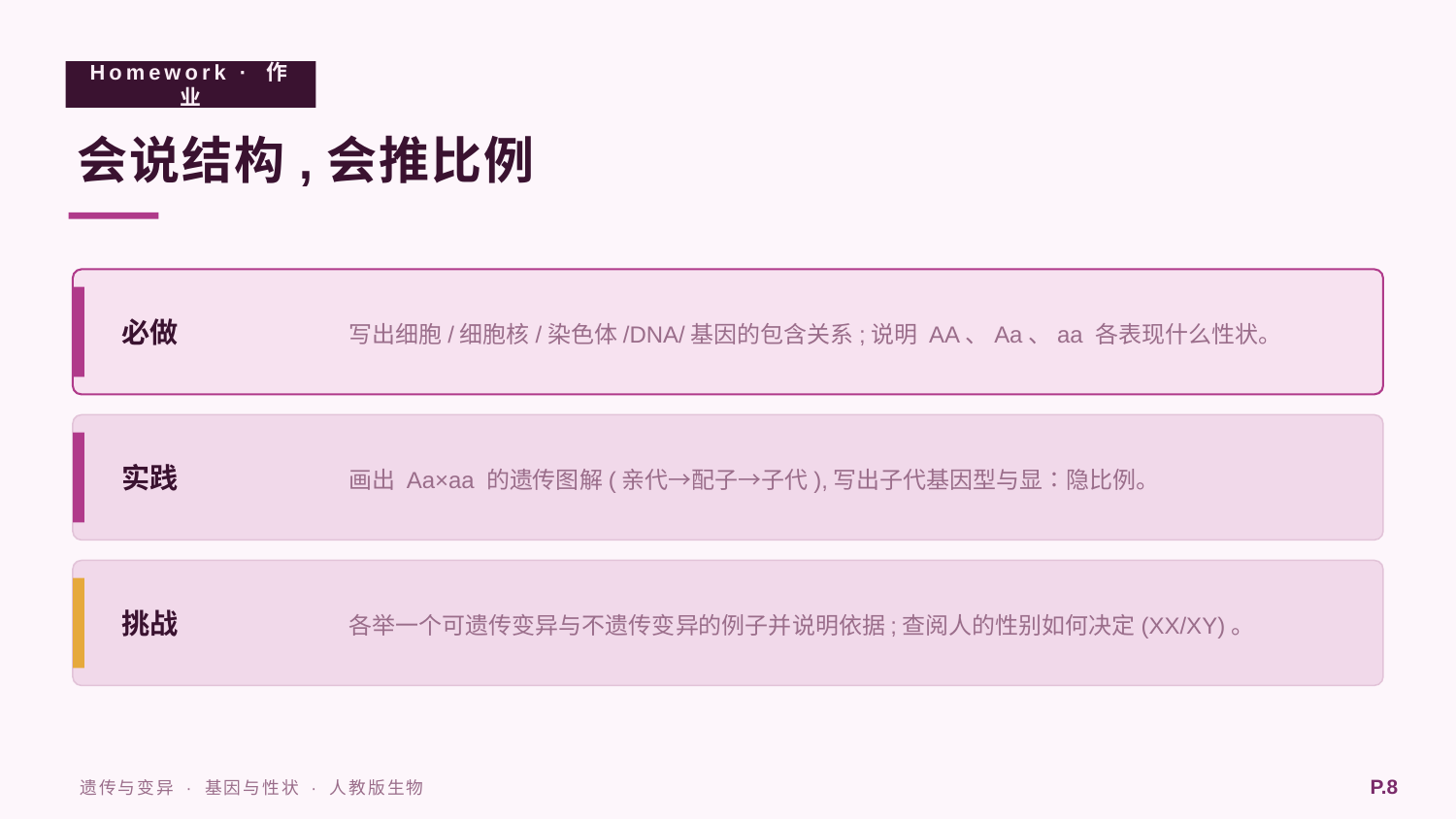

Homework · 作业

会说结构,会推比例

写出细胞/细胞核/染色体/DNA/基因的包含关系;说明 AA、Aa、aa 各表现什么性状。
必做

画出 Aa×aa 的遗传图解(亲代→配子→子代),写出子代基因型与显∶隐比例。
实践

各举一个可遗传变异与不遗传变异的例子并说明依据;查阅人的性别如何决定(XX/XY)。
挑战

P.8
遗传与变异 · 基因与性状 · 人教版生物